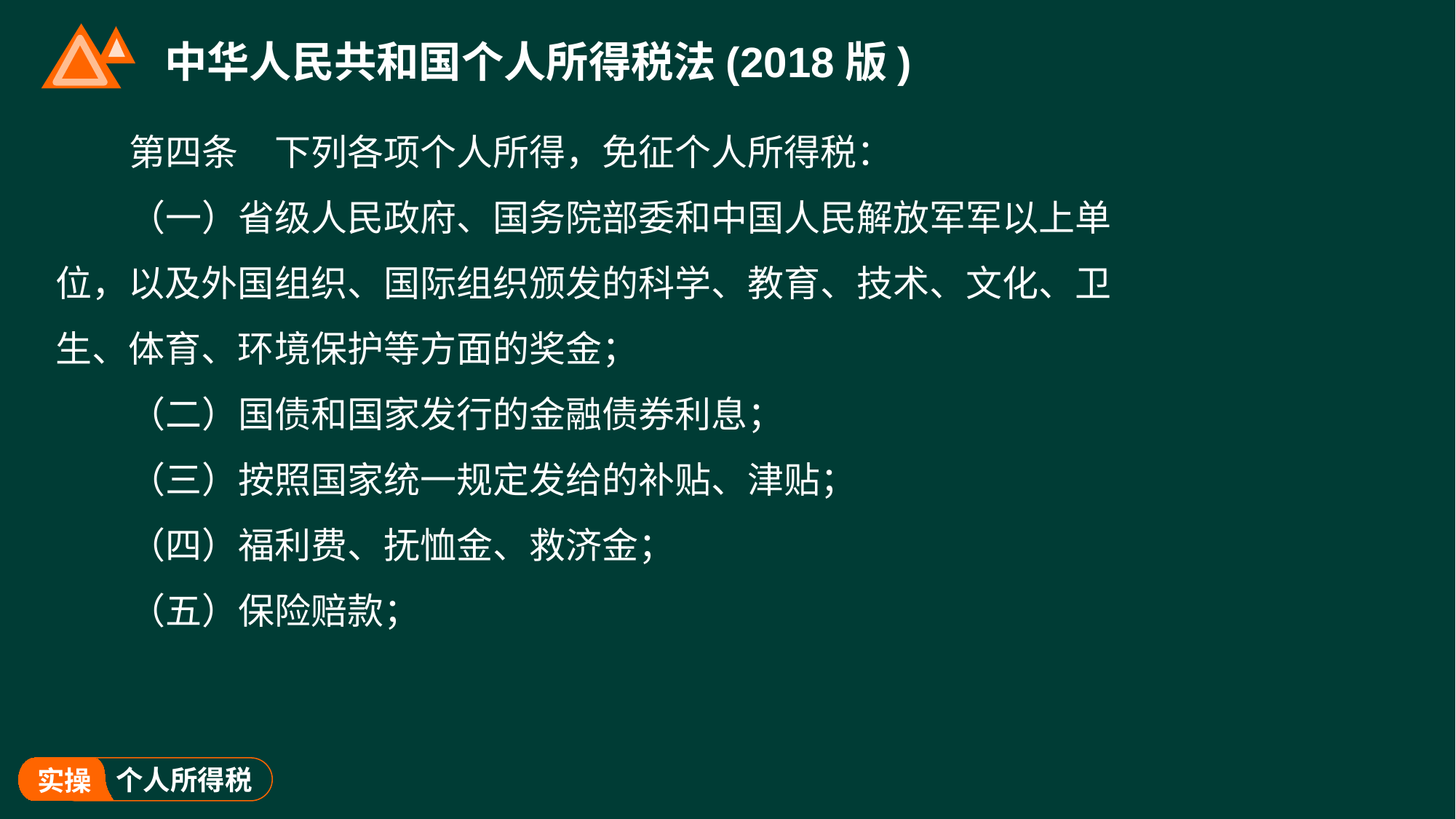

# 中华人民共和国个人所得税法(2018版)
第四条　下列各项个人所得，免征个人所得税：
（一）省级人民政府、国务院部委和中国人民解放军军以上单位，以及外国组织、国际组织颁发的科学、教育、技术、文化、卫生、体育、环境保护等方面的奖金；
（二）国债和国家发行的金融债券利息；
（三）按照国家统一规定发给的补贴、津贴；
（四）福利费、抚恤金、救济金；
（五）保险赔款；